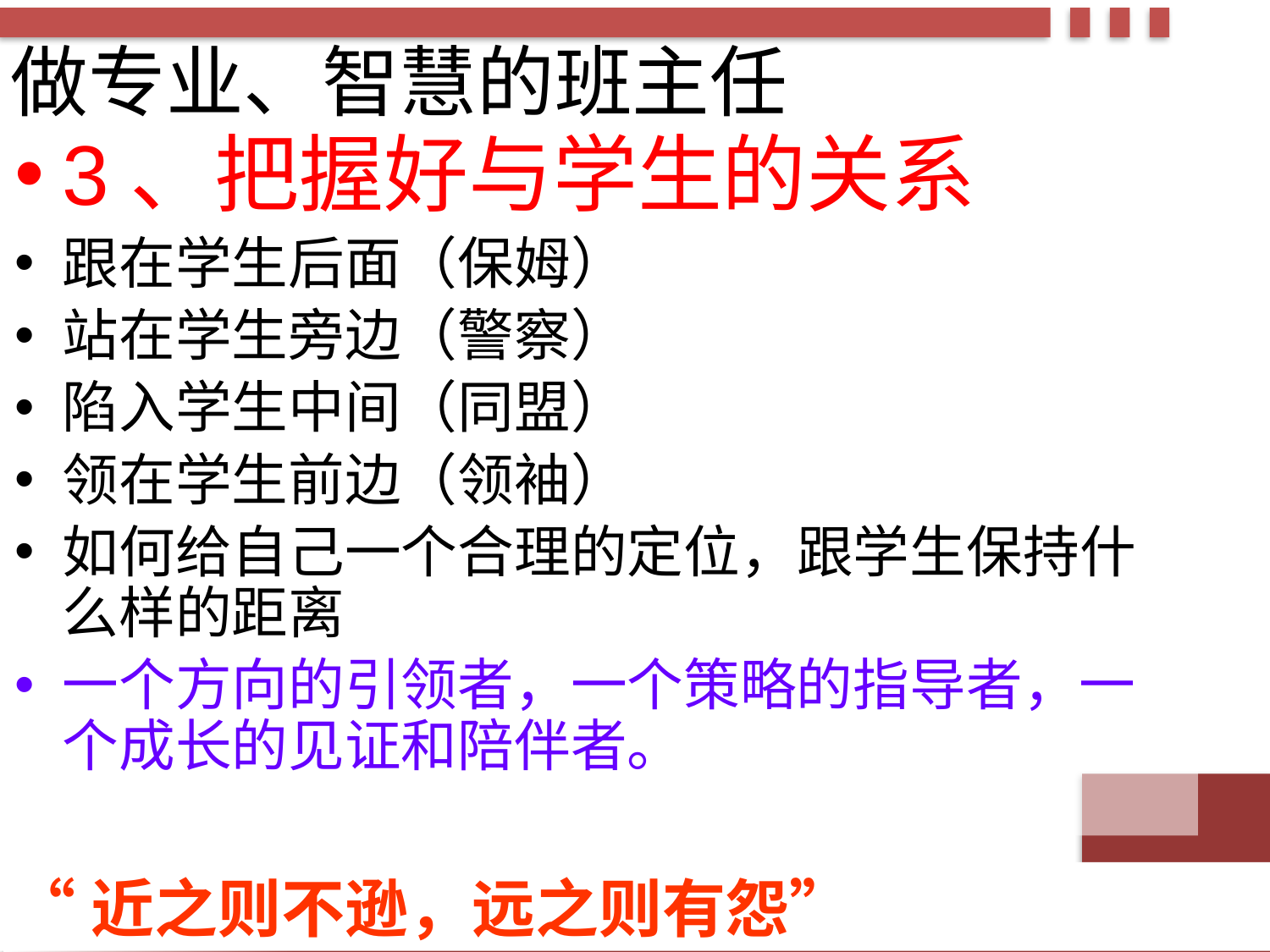

# 做专业、智慧的班主任
3、把握好与学生的关系
跟在学生后面（保姆）
站在学生旁边（警察）
陷入学生中间（同盟）
领在学生前边（领袖）
如何给自己一个合理的定位，跟学生保持什么样的距离
一个方向的引领者，一个策略的指导者，一个成长的见证和陪伴者。
“近之则不逊，远之则有怨”